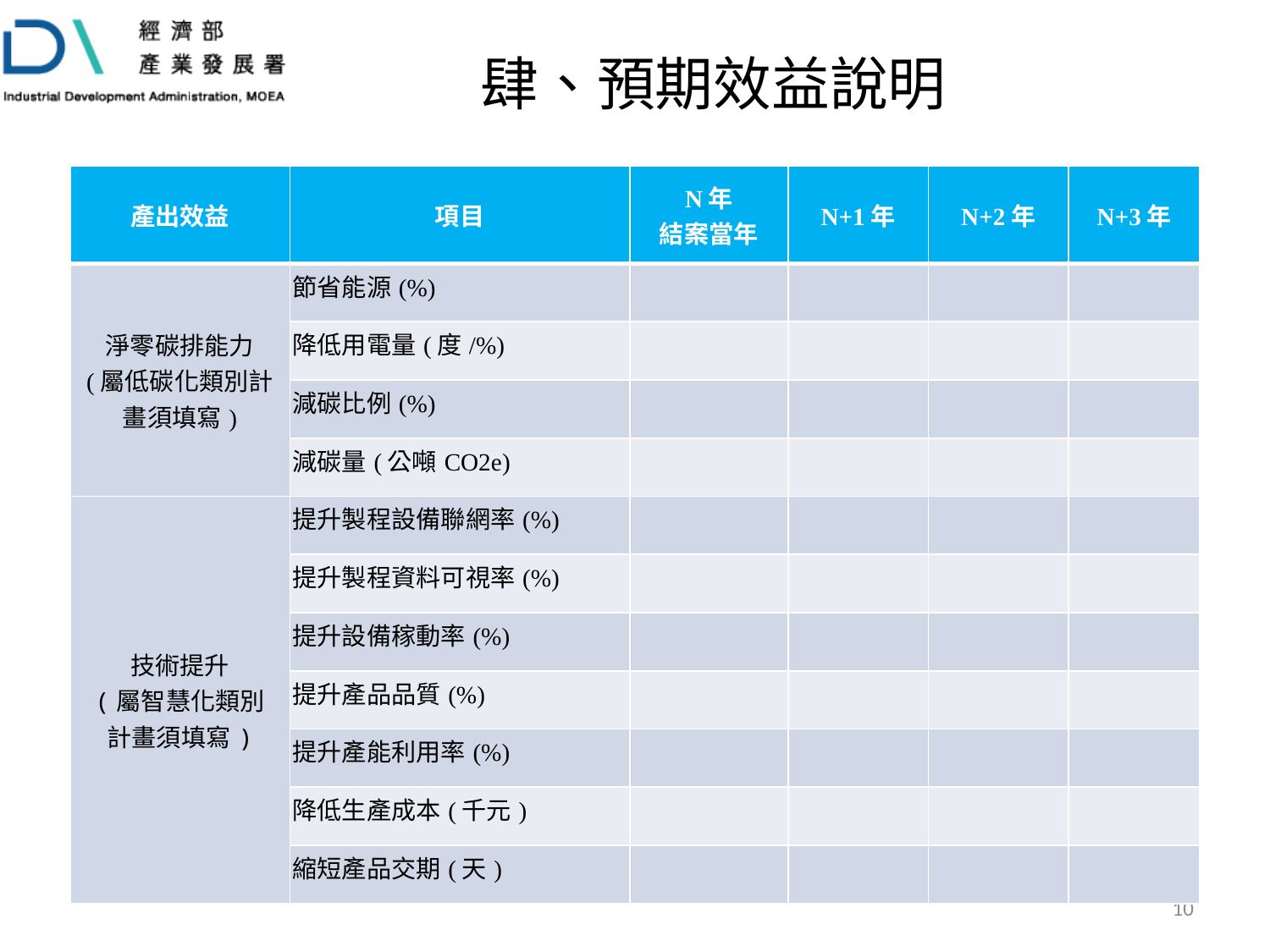

肆、預期效益說明
| 產出效益 | 項目 | N年 結案當年 | N+1年 | N+2年 | N+3年 |
| --- | --- | --- | --- | --- | --- |
| 淨零碳排能力 (屬低碳化類別計畫須填寫) | 節省能源(%) |  |  |  |  |
|  | 降低用電量(度/%) |  |  |  |  |
|  | 減碳比例(%) |  |  |  |  |
|  | 減碳量(公噸CO2e) |  |  |  |  |
| 技術提升 (屬智慧化類別計畫須填寫) | 提升製程設備聯網率(%) |  |  |  |  |
|  | 提升製程資料可視率(%) |  |  |  |  |
|  | 提升設備稼動率(%) |  |  |  |  |
|  | 提升產品品質(%) |  |  |  |  |
|  | 提升產能利用率(%) |  |  |  |  |
|  | 降低生產成本(千元) |  |  |  |  |
|  | 縮短產品交期(天) |  |  |  |  |
10